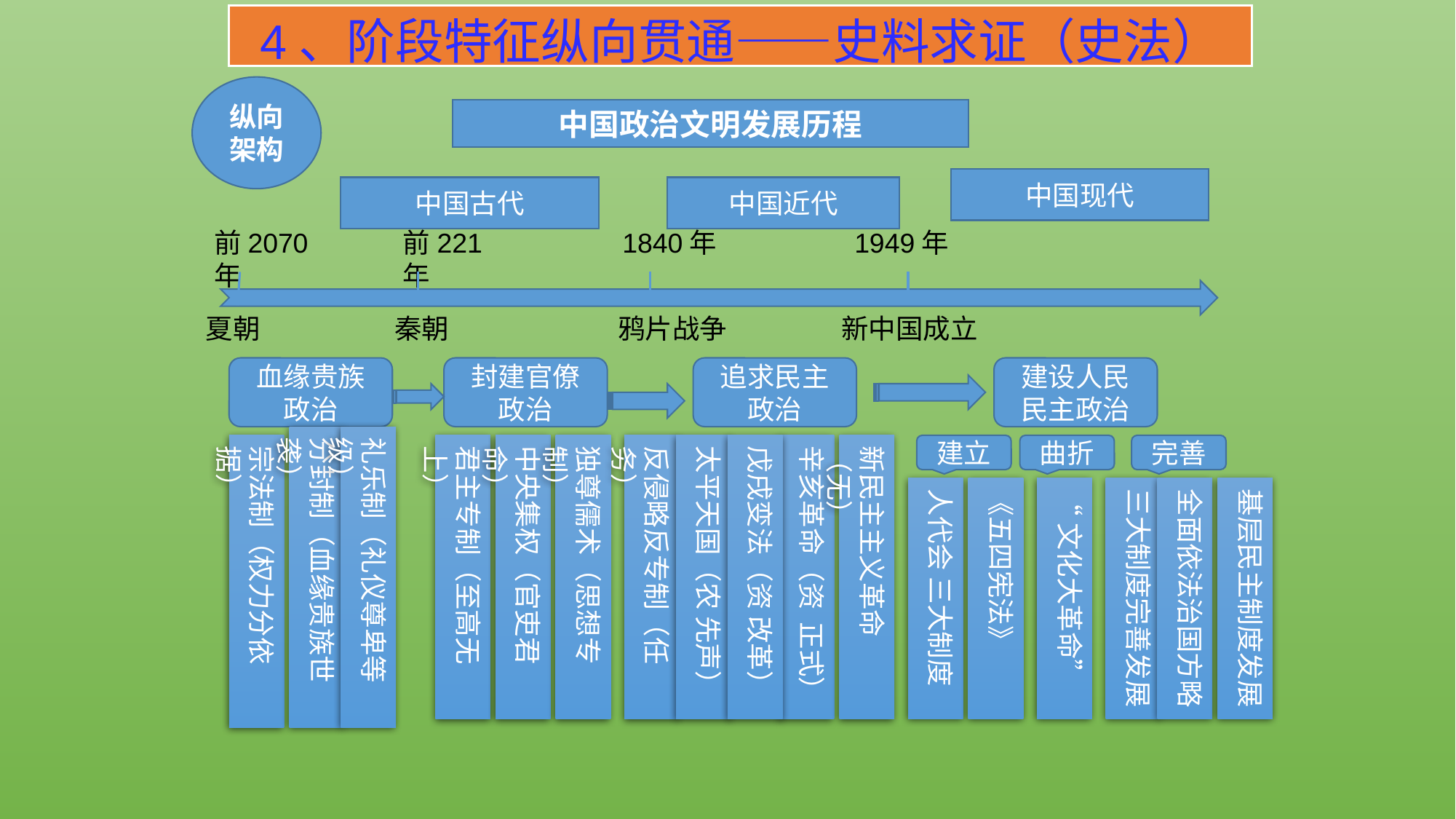

4、阶段特征纵向贯通——史料求证（史法）
纵向架构
中国政治文明发展历程
中国现代
中国古代
中国近代
前221年
1840年
1949年
前2070年

夏朝
秦朝
鸦片战争
新中国成立
血缘贵族政治
封建官僚政治
追求民主政治
建设人民民主政治

分封制（血缘贵族世袭）
礼乐制（礼仪尊卑等级）
宗法制（权力分依据）
君主专制（至高无上）
中央集权（官吏君命）
独尊儒术（思想专制）
反侵略反专制（任务）
太平天国（农 先声）
戊戌变法（资 改革）
辛亥革命（资  正式）
新民主主义革命（无）
建立
曲折
完善
人代会 三大制度
《五四宪法》
“文化大革命”
三大制度完善发展
全面依法治国方略
基层民主制度发展